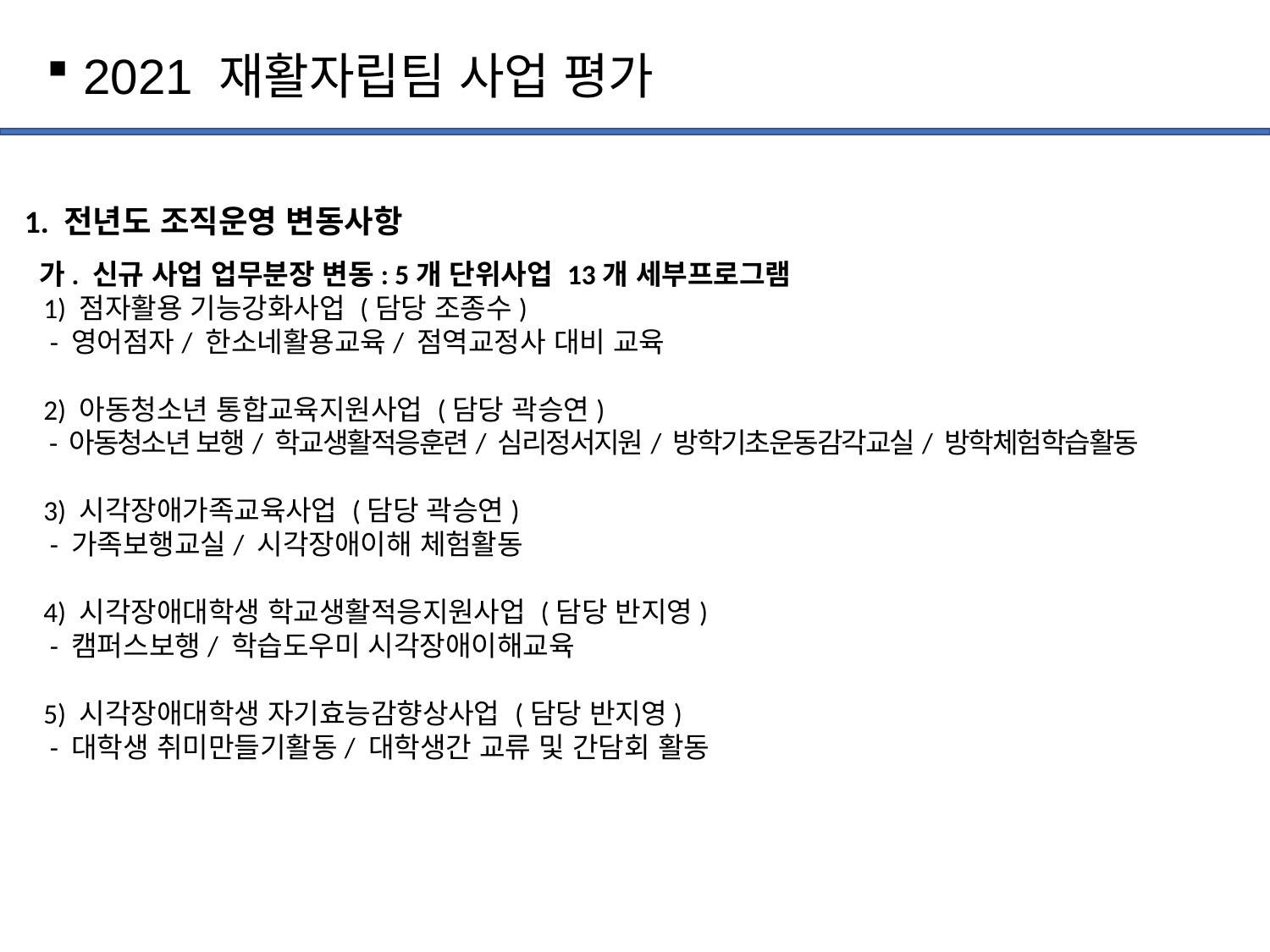

2021 재활자립팀 사업 평가

1. 전년도 조직운영 변동사항
 가. 신규 사업 업무분장 변동: 5개 단위사업 13개 세부프로그램
   1) 점자활용 기능강화사업 (담당 조종수)
    - 영어점자/ 한소네활용교육/ 점역교정사 대비 교육

   2) 아동청소년 통합교육지원사업 (담당 곽승연)
     - 아동청소년 보행/ 학교생활적응훈련/ 심리정서지원/ 방학기초운동감각교실/ 방학체험학습활동

   3) 시각장애가족교육사업 (담당 곽승연)
    - 가족보행교실/ 시각장애이해 체험활동

   4) 시각장애대학생 학교생활적응지원사업 (담당 반지영)
    - 캠퍼스보행/ 학습도우미 시각장애이해교육

   5) 시각장애대학생 자기효능감향상사업 (담당 반지영)
    - 대학생 취미만들기활동/ 대학생간 교류 및 간담회 활동